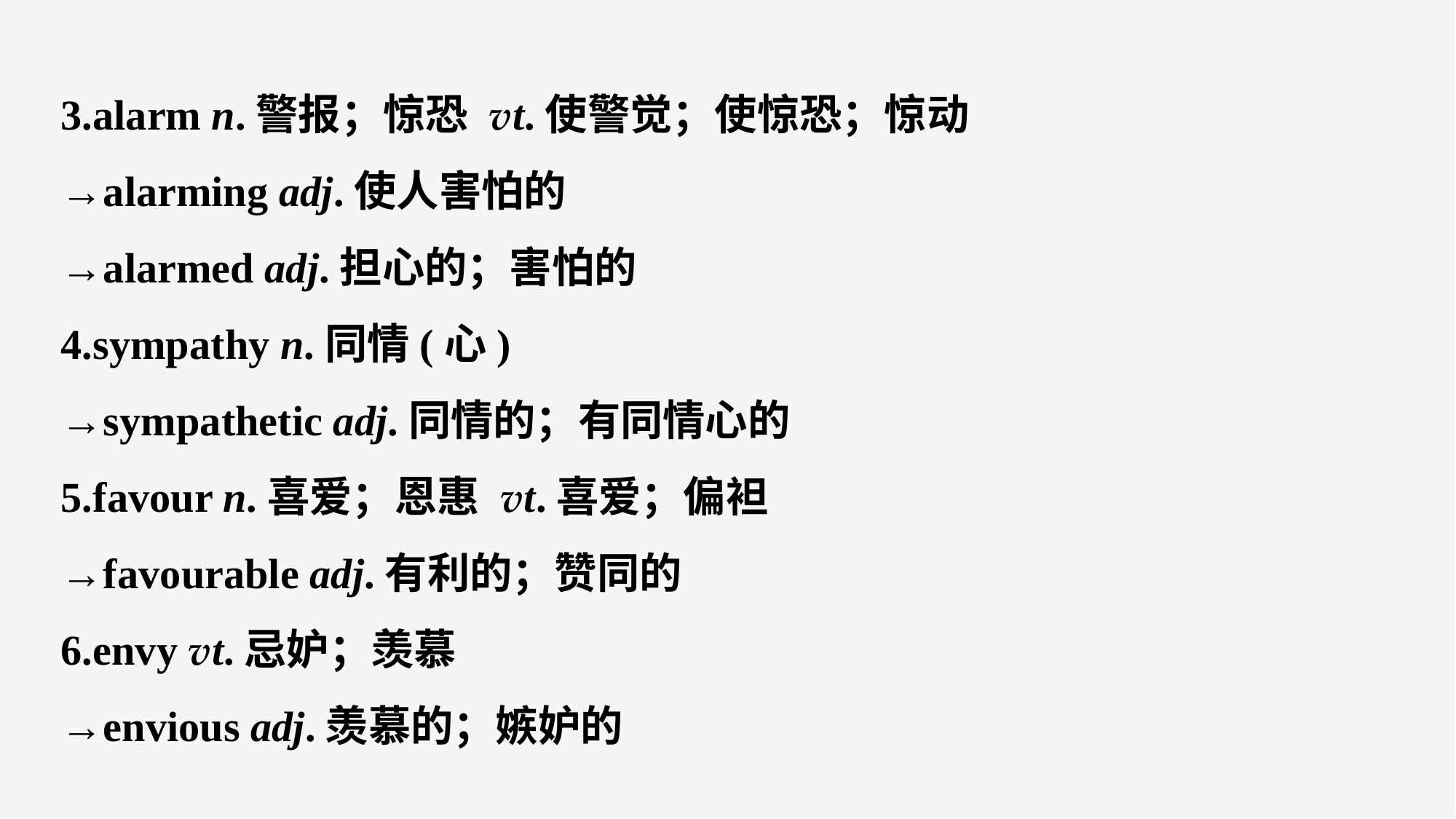

3.alarm n.警报；惊恐 vt.使警觉；使惊恐；惊动
→alarming adj.使人害怕的
→alarmed adj.担心的；害怕的
4.sympathy n.同情(心)
→sympathetic adj.同情的；有同情心的
5.favour n.喜爱；恩惠 vt.喜爱；偏袒
→favourable adj.有利的；赞同的
6.envy vt.忌妒；羡慕
→envious adj.羡慕的；嫉妒的